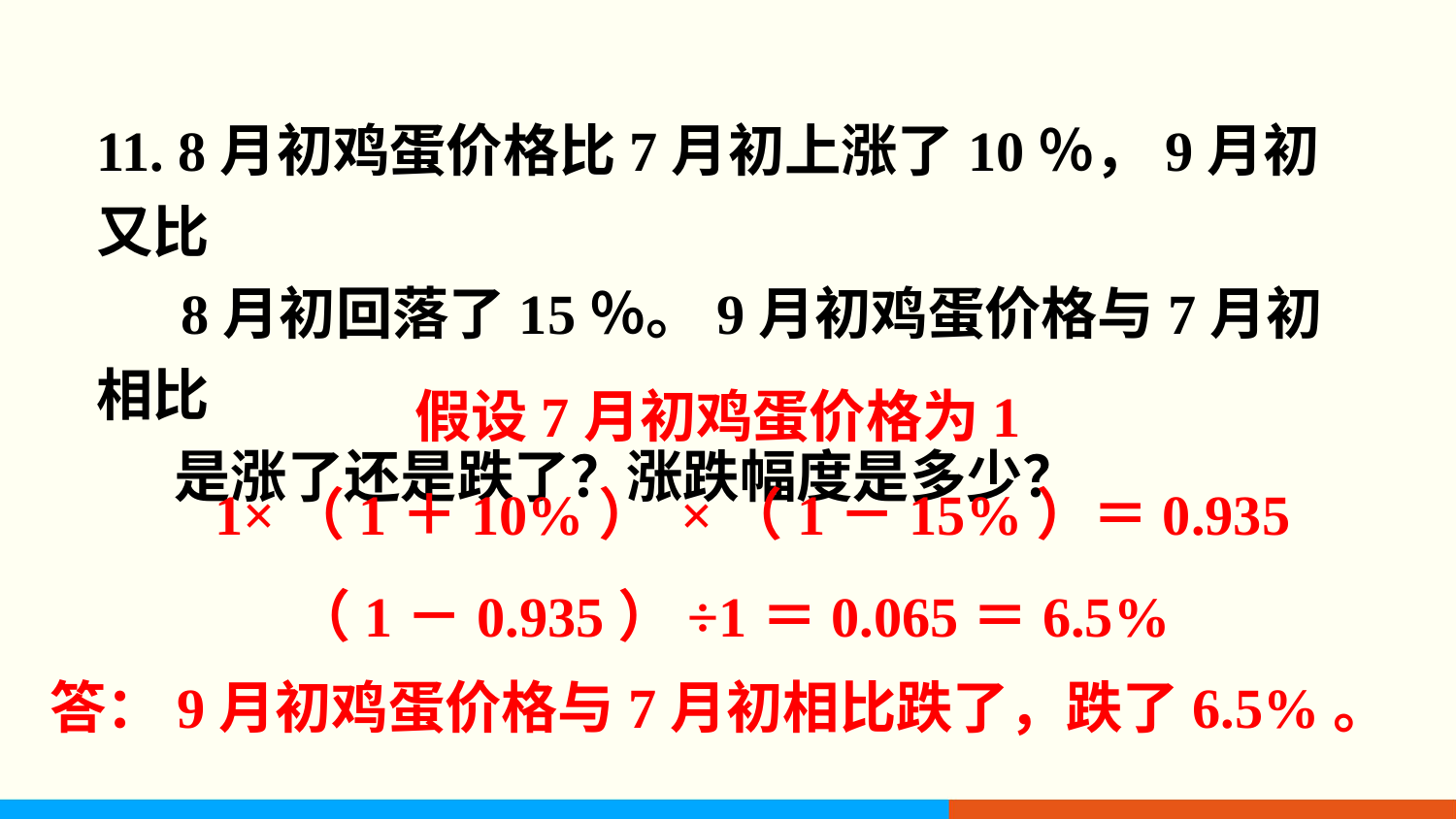

11. 8月初鸡蛋价格比7月初上涨了10％，9月初又比
      8月初回落了15％。9月初鸡蛋价格与7月初相比
     是涨了还是跌了？涨跌幅度是多少？
假设7月初鸡蛋价格为1
 1×（1＋10%） ×（1－15%）＝0.935
（1－0.935）÷1＝0.065＝6.5%
答：9月初鸡蛋价格与7月初相比跌了，跌了6.5%。